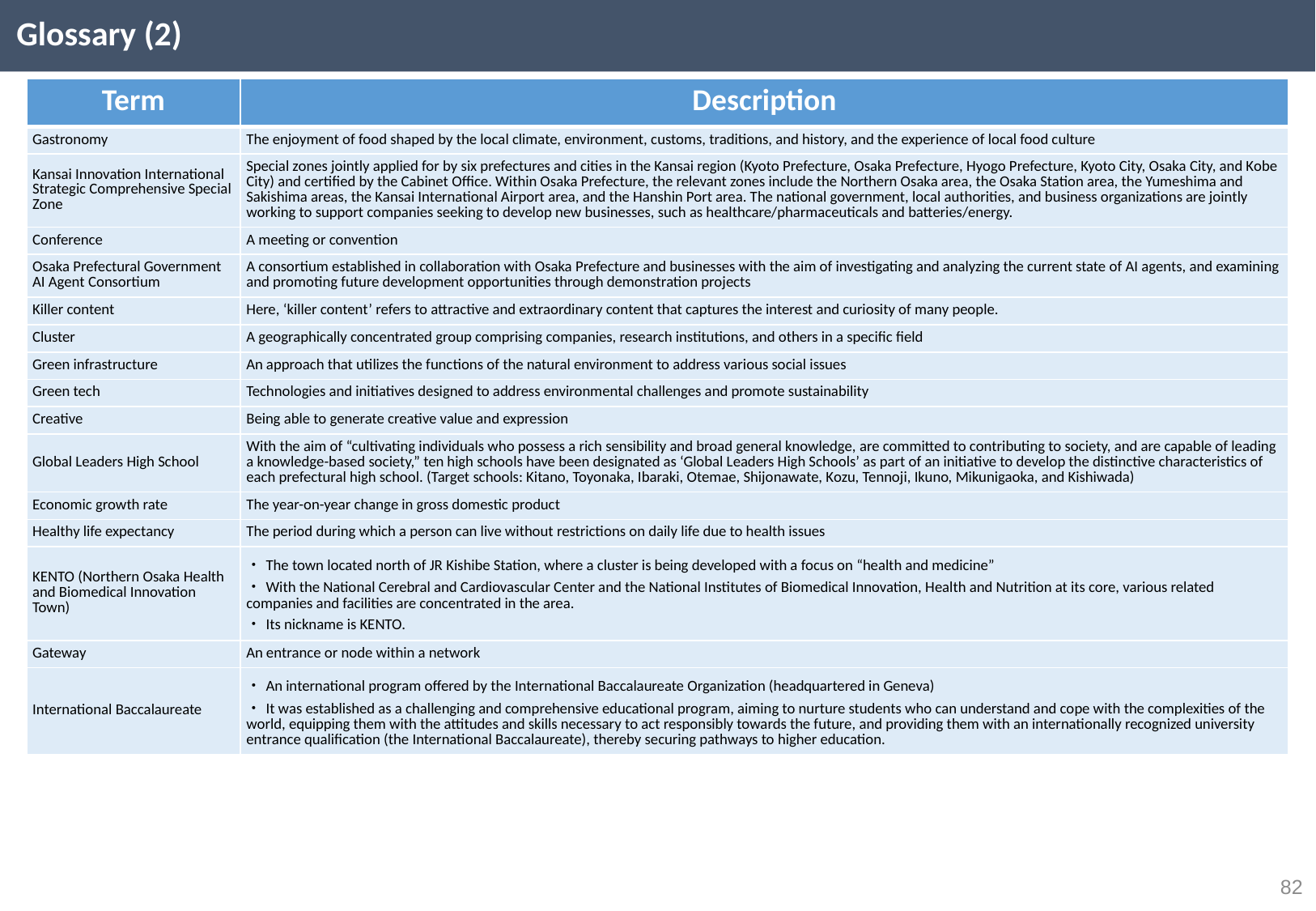

Glossary (2)
| Term | Description |
| --- | --- |
| Gastronomy | The enjoyment of food shaped by the local climate, environment, customs, traditions, and history, and the experience of local food culture |
| Kansai Innovation International Strategic Comprehensive Special Zone | Special zones jointly applied for by six prefectures and cities in the Kansai region (Kyoto Prefecture, Osaka Prefecture, Hyogo Prefecture, Kyoto City, Osaka City, and Kobe City) and certified by the Cabinet Office. Within Osaka Prefecture, the relevant zones include the Northern Osaka area, the Osaka Station area, the Yumeshima and Sakishima areas, the Kansai International Airport area, and the Hanshin Port area. The national government, local authorities, and business organizations are jointly working to support companies seeking to develop new businesses, such as healthcare/pharmaceuticals and batteries/energy. |
| Conference | A meeting or convention |
| Osaka Prefectural Government AI Agent Consortium | A consortium established in collaboration with Osaka Prefecture and businesses with the aim of investigating and analyzing the current state of AI agents, and examining and promoting future development opportunities through demonstration projects |
| Killer content | Here, ‘killer content’ refers to attractive and extraordinary content that captures the interest and curiosity of many people. |
| Cluster | A geographically concentrated group comprising companies, research institutions, and others in a specific field |
| Green infrastructure | An approach that utilizes the functions of the natural environment to address various social issues |
| Green tech | Technologies and initiatives designed to address environmental challenges and promote sustainability |
| Creative | Being able to generate creative value and expression |
| Global Leaders High School | With the aim of “cultivating individuals who possess a rich sensibility and broad general knowledge, are committed to contributing to society, and are capable of leading a knowledge-based society,” ten high schools have been designated as ‘Global Leaders High Schools’ as part of an initiative to develop the distinctive characteristics of each prefectural high school. (Target schools: Kitano, Toyonaka, Ibaraki, Otemae, Shijonawate, Kozu, Tennoji, Ikuno, Mikunigaoka, and Kishiwada) |
| Economic growth rate | The year-on-year change in gross domestic product |
| Healthy life expectancy | The period during which a person can live without restrictions on daily life due to health issues |
| KENTO (Northern Osaka Health and Biomedical Innovation Town) | ・The town located north of JR Kishibe Station, where a cluster is being developed with a focus on “health and medicine” ・With the National Cerebral and Cardiovascular Center and the National Institutes of Biomedical Innovation, Health and Nutrition at its core, various related companies and facilities are concentrated in the area. ・Its nickname is KENTO. |
| Gateway | An entrance or node within a network |
| International Baccalaureate | ・An international program offered by the International Baccalaureate Organization (headquartered in Geneva) ・It was established as a challenging and comprehensive educational program, aiming to nurture students who can understand and cope with the complexities of the world, equipping them with the attitudes and skills necessary to act responsibly towards the future, and providing them with an internationally recognized university entrance qualification (the International Baccalaureate), thereby securing pathways to higher education. |
82